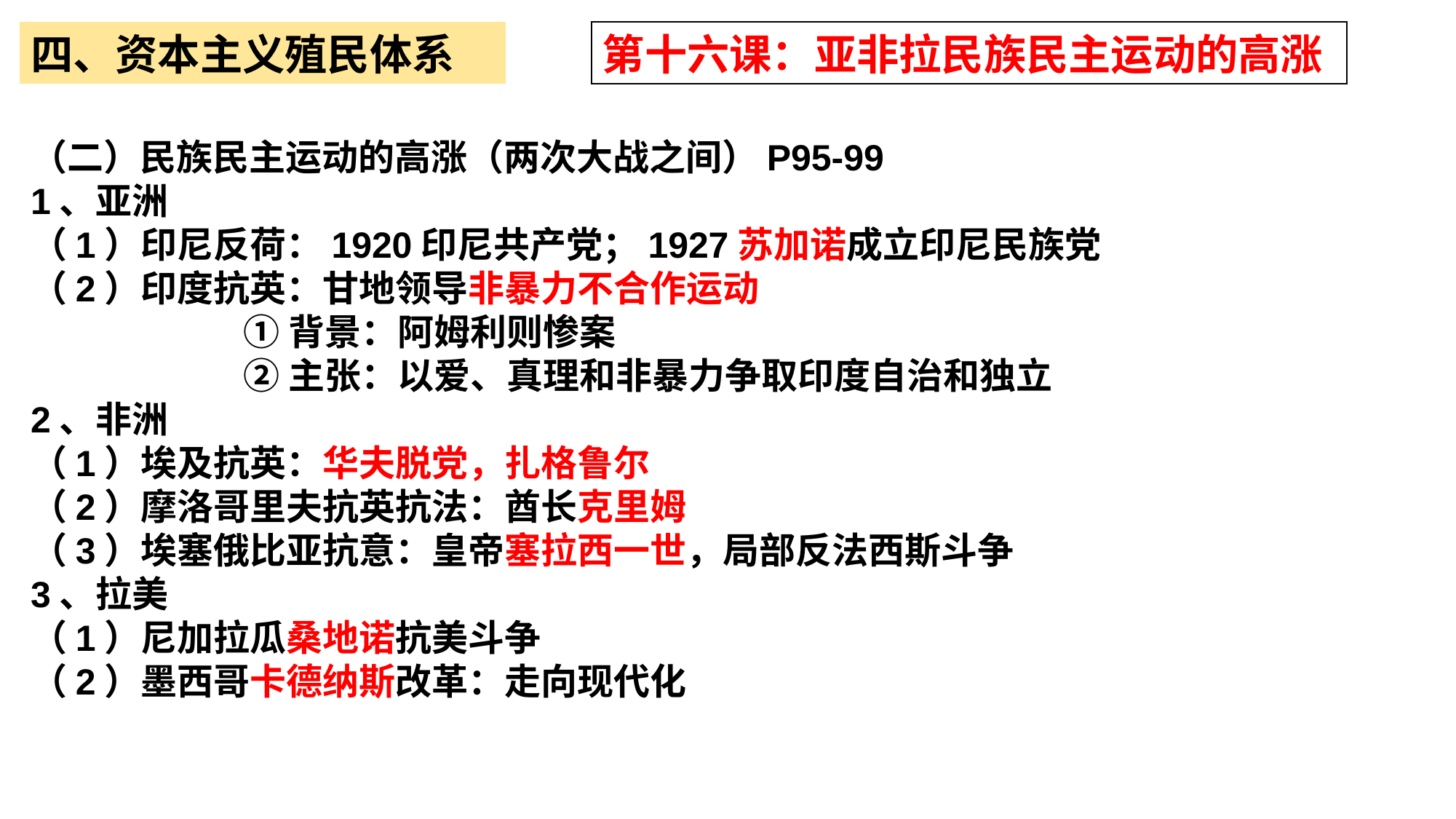

四、资本主义殖民体系
第十六课：亚非拉民族民主运动的高涨
（二）民族民主运动的高涨（两次大战之间）P95-99
1、亚洲
（1）印尼反荷：1920印尼共产党；1927苏加诺成立印尼民族党
（2）印度抗英：甘地领导非暴力不合作运动
                          ①背景：阿姆利则惨案
                          ②主张：以爱、真理和非暴力争取印度自治和独立
2、非洲
（1）埃及抗英：华夫脱党，扎格鲁尔
（2）摩洛哥里夫抗英抗法：酋长克里姆
（3）埃塞俄比亚抗意：皇帝塞拉西一世，局部反法西斯斗争
3、拉美
（1）尼加拉瓜桑地诺抗美斗争
（2）墨西哥卡德纳斯改革：走向现代化